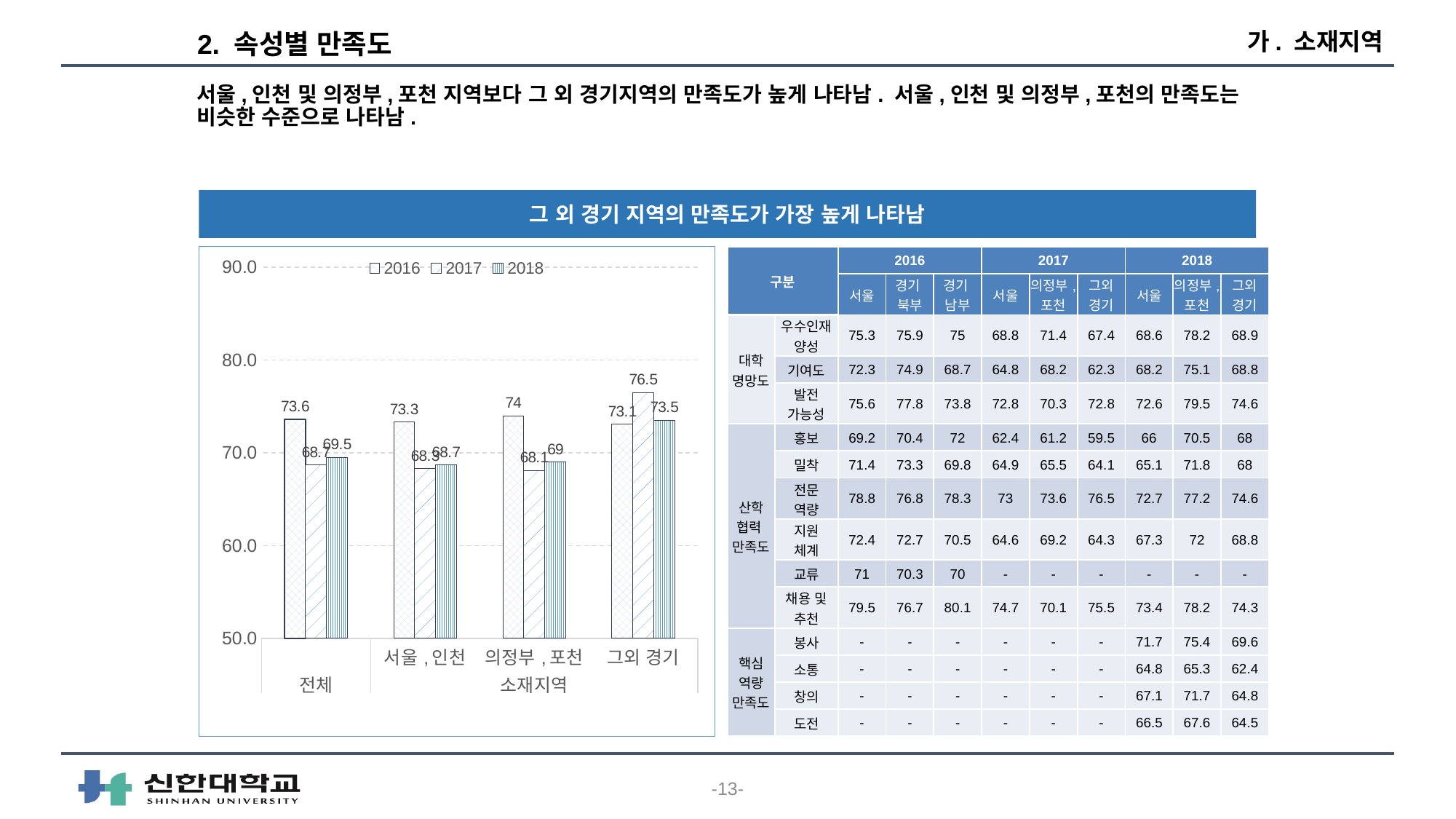

가. 소재지역
# 2. 속성별 만족도
서울,인천 및 의정부,포천 지역보다 그 외 경기지역의 만족도가 높게 나타남. 서울,인천 및 의정부,포천의 만족도는 비슷한 수준으로 나타남.
그 외 경기 지역의 만족도가 가장 높게 나타남

### Chart

| Category | 2016 | 2017 | 2018 |
|---|---|---|---|
|  | 73.6 | 68.7 | 69.5 |
| 서울,인천 | 73.3 | 68.3 | 68.7 |
| 의정부,포천 | 74.0 | 68.1 | 69.0 |
| 그외 경기 | 73.1 | 76.5 | 73.5 |
| 구분 |  | 2016 |  |  | 2017 |  |  | 2018 |  |  |
| --- | --- | --- | --- | --- | --- | --- | --- | --- | --- | --- |
|  |  | 서울 | 경기 북부 | 경기 남부 | 서울 | 의정부, 포천 | 그외 경기 | 서울 | 의정부, 포천 | 그외 경기 |
| 대학 명망도 | 우수인재 양성 | 75.3 | 75.9 | 75 | 68.8 | 71.4 | 67.4 | 68.6 | 78.2 | 68.9 |
|  | 기여도 | 72.3 | 74.9 | 68.7 | 64.8 | 68.2 | 62.3 | 68.2 | 75.1 | 68.8 |
|  | 발전 가능성 | 75.6 | 77.8 | 73.8 | 72.8 | 70.3 | 72.8 | 72.6 | 79.5 | 74.6 |
| 산학 협력 만족도 | 홍보 | 69.2 | 70.4 | 72 | 62.4 | 61.2 | 59.5 | 66 | 70.5 | 68 |
|  | 밀착 | 71.4 | 73.3 | 69.8 | 64.9 | 65.5 | 64.1 | 65.1 | 71.8 | 68 |
|  | 전문 역량 | 78.8 | 76.8 | 78.3 | 73 | 73.6 | 76.5 | 72.7 | 77.2 | 74.6 |
|  | 지원 체계 | 72.4 | 72.7 | 70.5 | 64.6 | 69.2 | 64.3 | 67.3 | 72 | 68.8 |
|  | 교류 | 71 | 70.3 | 70 | - | - | - | - | - | - |
|  | 채용 및 추천 | 79.5 | 76.7 | 80.1 | 74.7 | 70.1 | 75.5 | 73.4 | 78.2 | 74.3 |
| 핵심 역량 만족도 | 봉사 | - | - | - | - | - | - | 71.7 | 75.4 | 69.6 |
|  | 소통 | - | - | - | - | - | - | 64.8 | 65.3 | 62.4 |
|  | 창의 | - | - | - | - | - | - | 67.1 | 71.7 | 64.8 |
|  | 도전 | - | - | - | - | - | - | 66.5 | 67.6 | 64.5 |
-13-